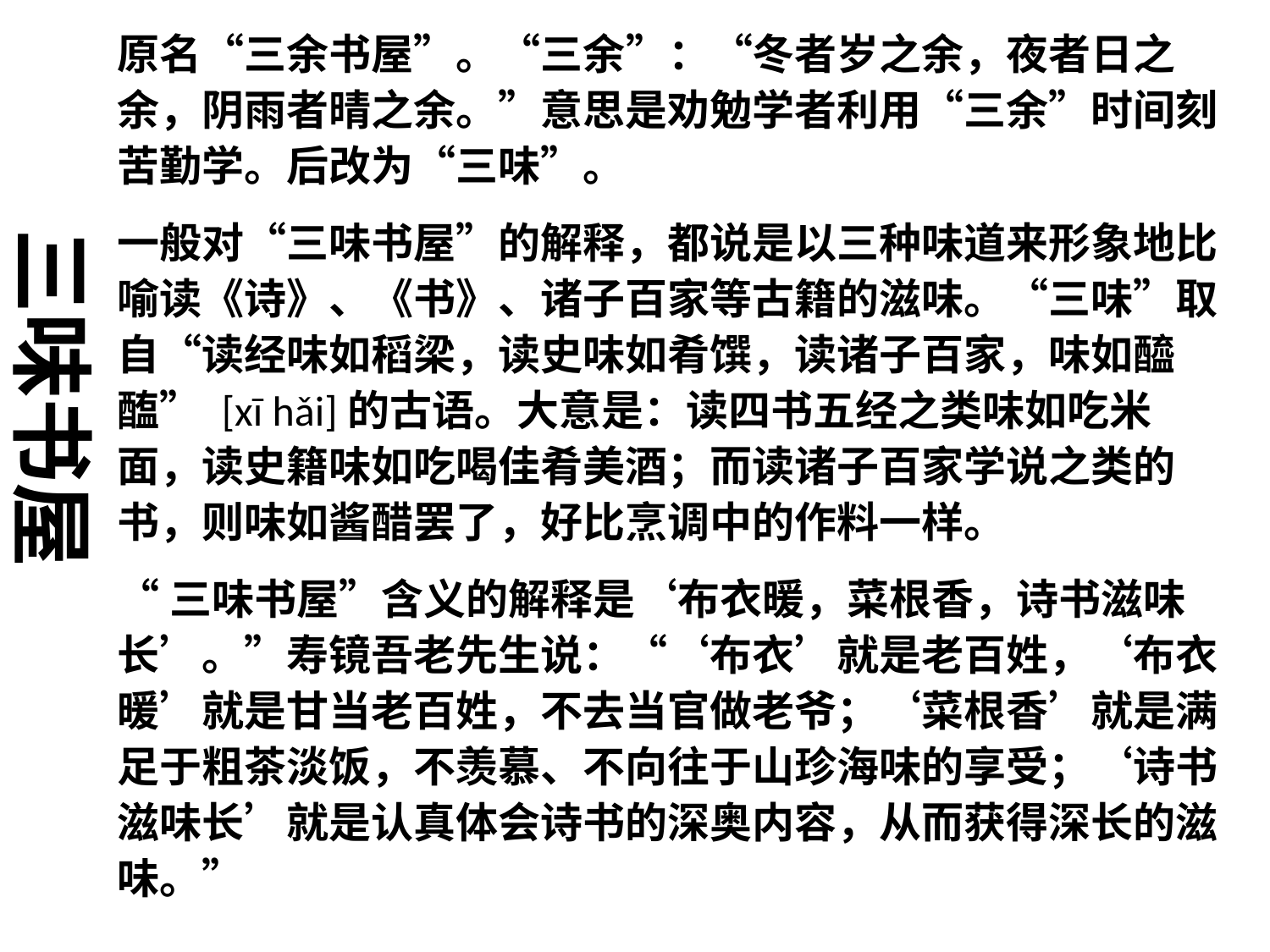

原名“三余书屋”。“三余”：“冬者岁之余，夜者日之余，阴雨者晴之余。”意思是劝勉学者利用“三余”时间刻苦勤学。后改为“三味”。
一般对“三味书屋”的解释，都说是以三种味道来形象地比喻读《诗》、《书》、诸子百家等古籍的滋味。“三味”取自“读经味如稻梁，读史味如肴馔，读诸子百家，味如醯醢” [xī hǎi]的古语。大意是：读四书五经之类味如吃米面，读史籍味如吃喝佳肴美酒；而读诸子百家学说之类的书，则味如酱醋罢了，好比烹调中的作料一样。
“三味书屋”含义的解释是‘布衣暖，菜根香，诗书滋味长’。”寿镜吾老先生说：“‘布衣’就是老百姓，‘布衣暖’就是甘当老百姓，不去当官做老爷；‘菜根香’就是满足于粗茶淡饭，不羡慕、不向往于山珍海味的享受；‘诗书滋味长’就是认真体会诗书的深奥内容，从而获得深长的滋味。”
三味书屋